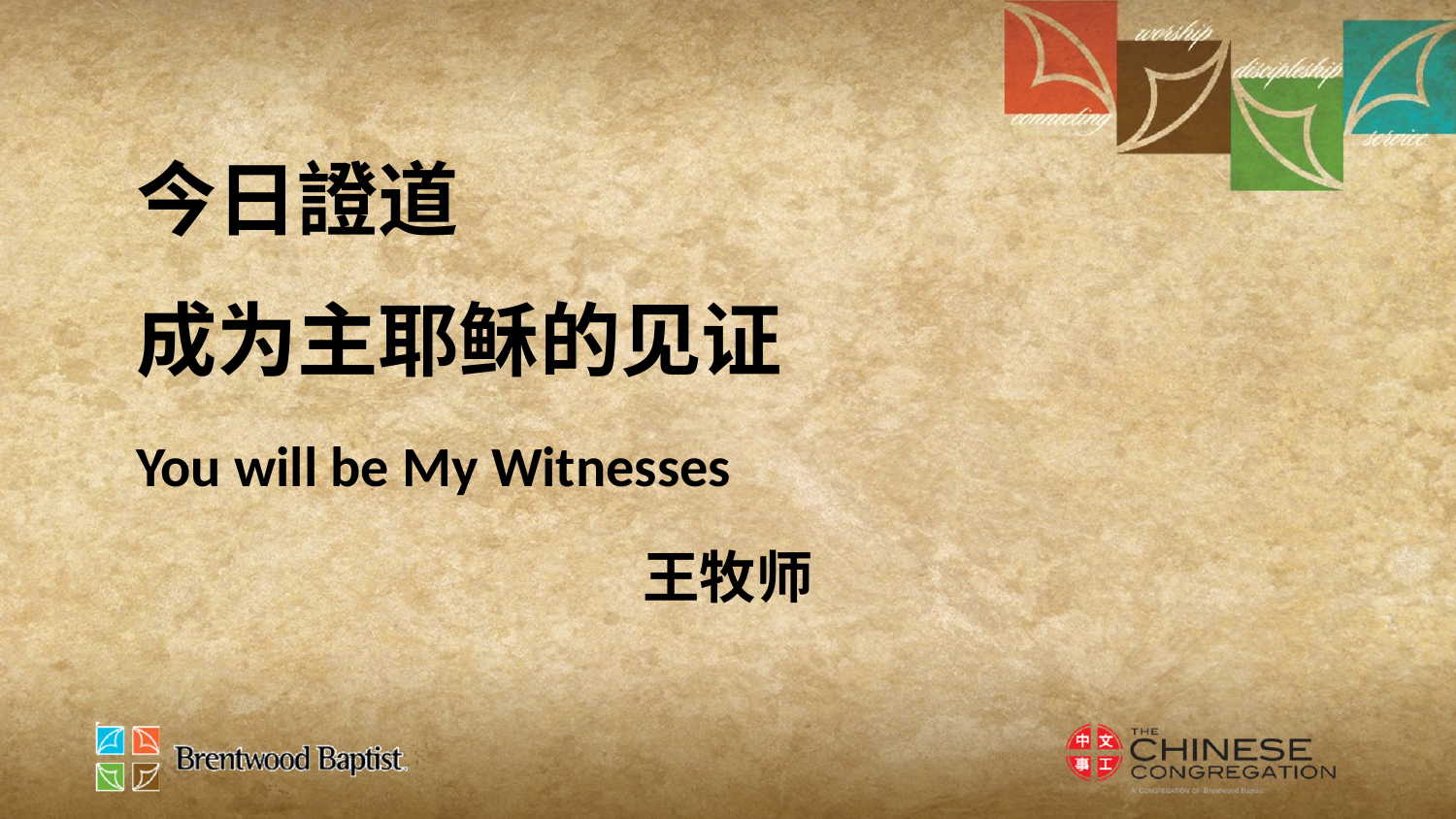

今日證道

成为主耶稣的见证

You will be My Witnesses

王牧师